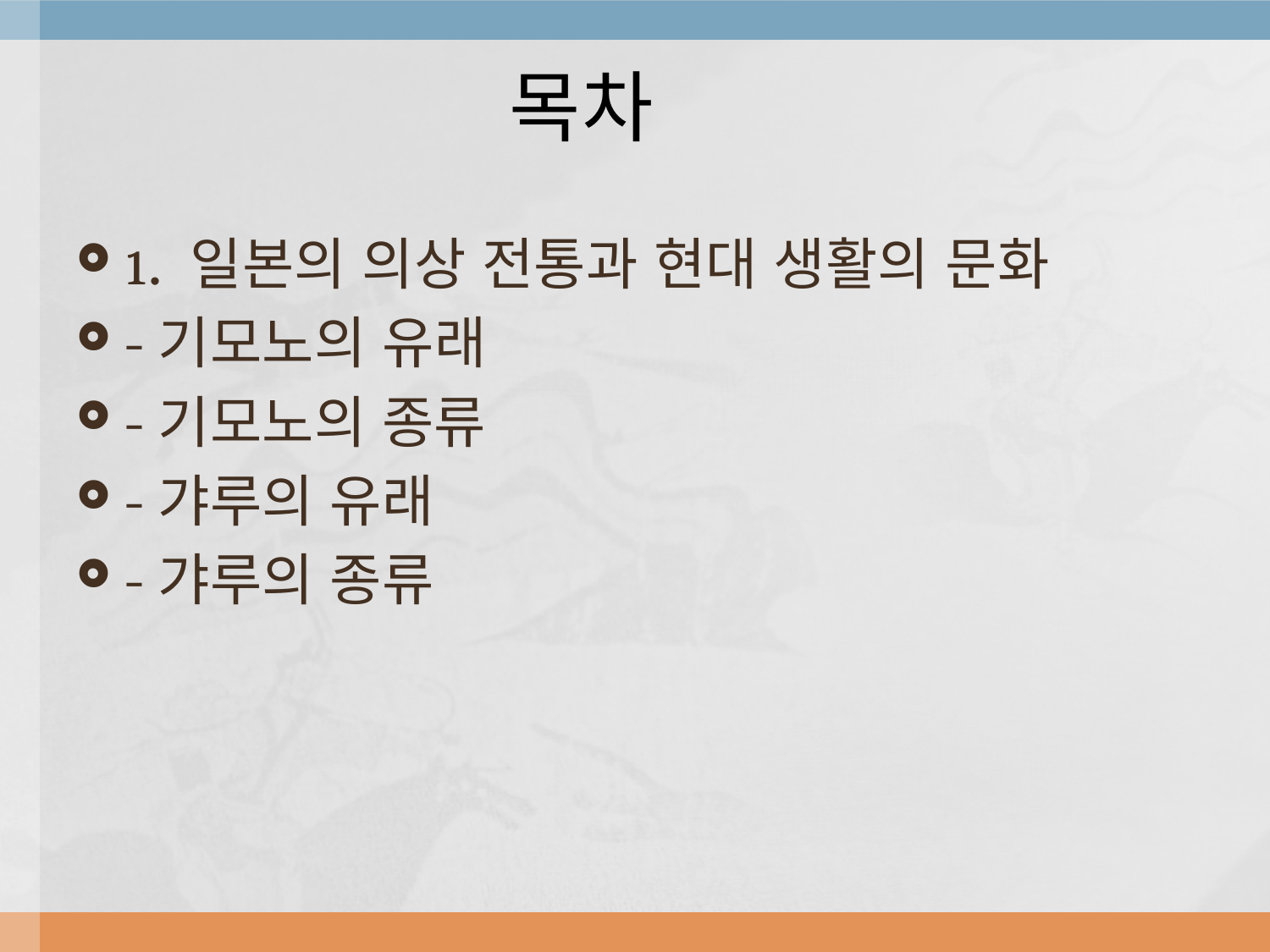

# 목차
1. 일본의 의상 전통과 현대 생활의 문화
-기모노의 유래
-기모노의 종류
-갸루의 유래
-갸루의 종류